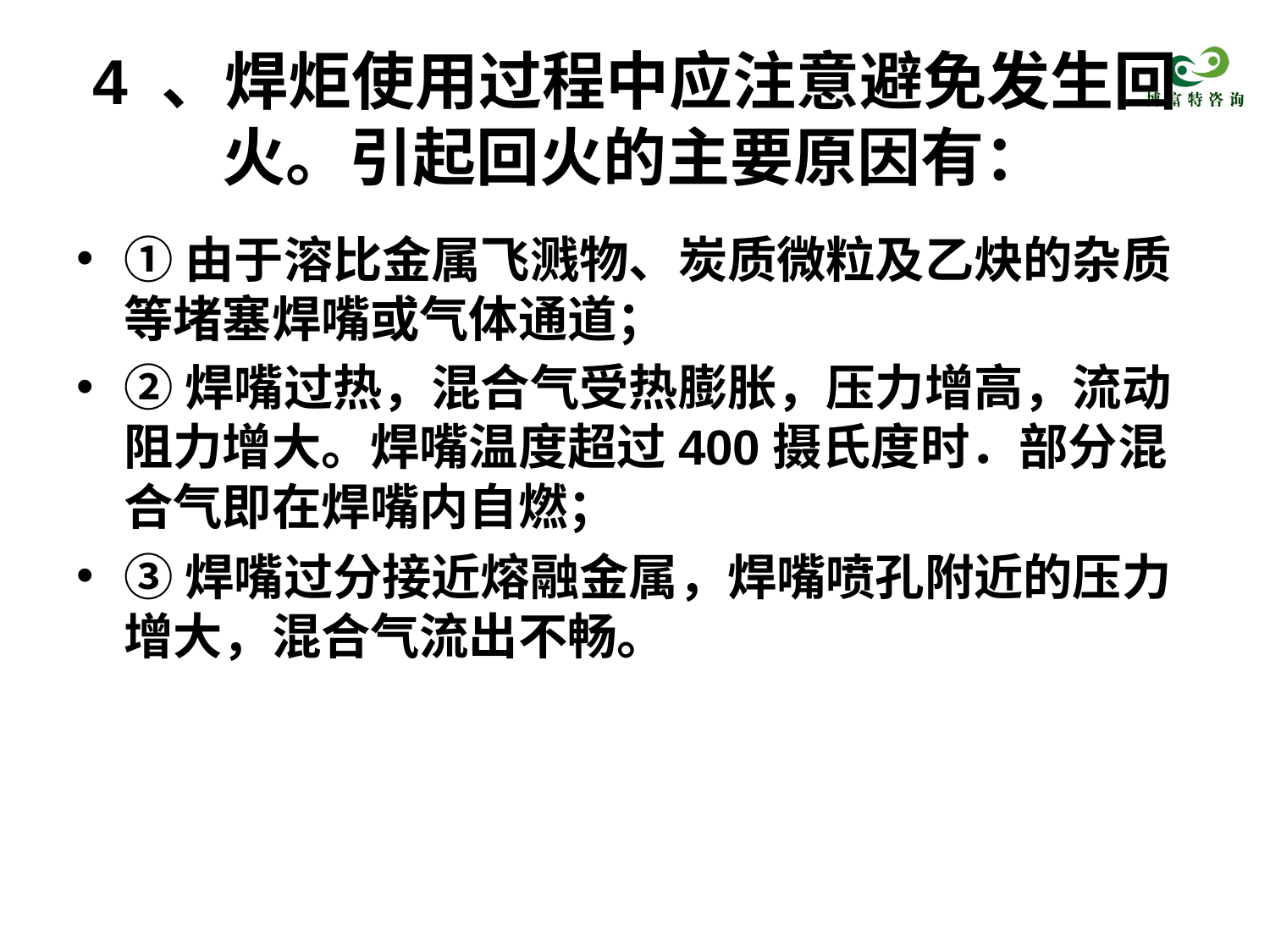

# 4 、焊炬使用过程中应注意避免发生回火。引起回火的主要原因有：
①由于溶比金属飞溅物、炭质微粒及乙炔的杂质等堵塞焊嘴或气体通道；
②焊嘴过热，混合气受热膨胀，压力增高，流动阻力增大。焊嘴温度超过400摄氏度时．部分混合气即在焊嘴内自燃；
③焊嘴过分接近熔融金属，焊嘴喷孔附近的压力增大，混合气流出不畅。